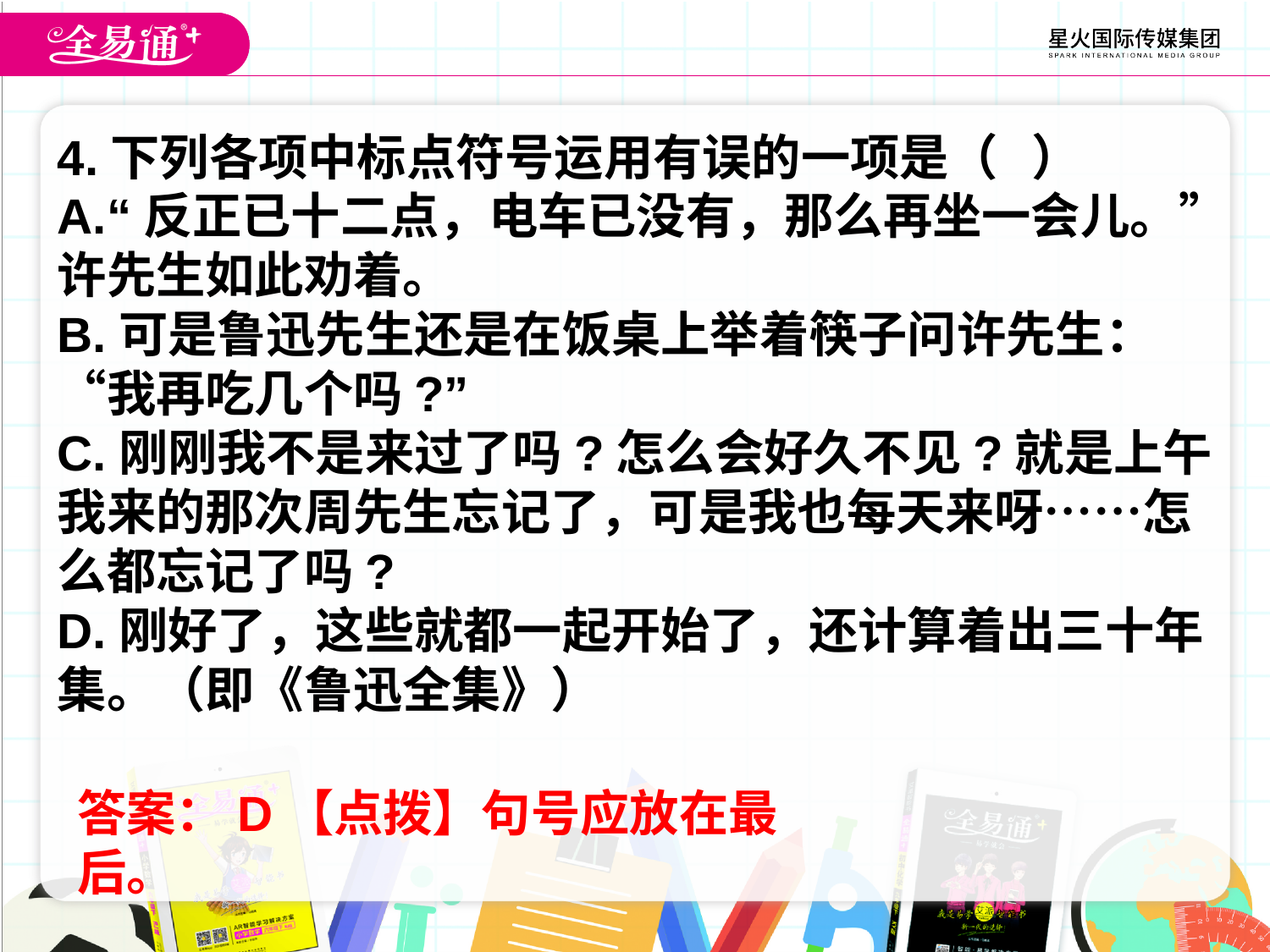

4.下列各项中标点符号运用有误的一项是（   ）
A.“反正已十二点，电车已没有，那么再坐一会儿。”许先生如此劝着。
B.可是鲁迅先生还是在饭桌上举着筷子问许先生：“我再吃几个吗?”
C.刚刚我不是来过了吗?怎么会好久不见?就是上午我来的那次周先生忘记了，可是我也每天来呀……怎么都忘记了吗?
D.刚好了，这些就都一起开始了，还计算着出三十年集。（即《鲁迅全集》）
答案：D【点拨】句号应放在最后。